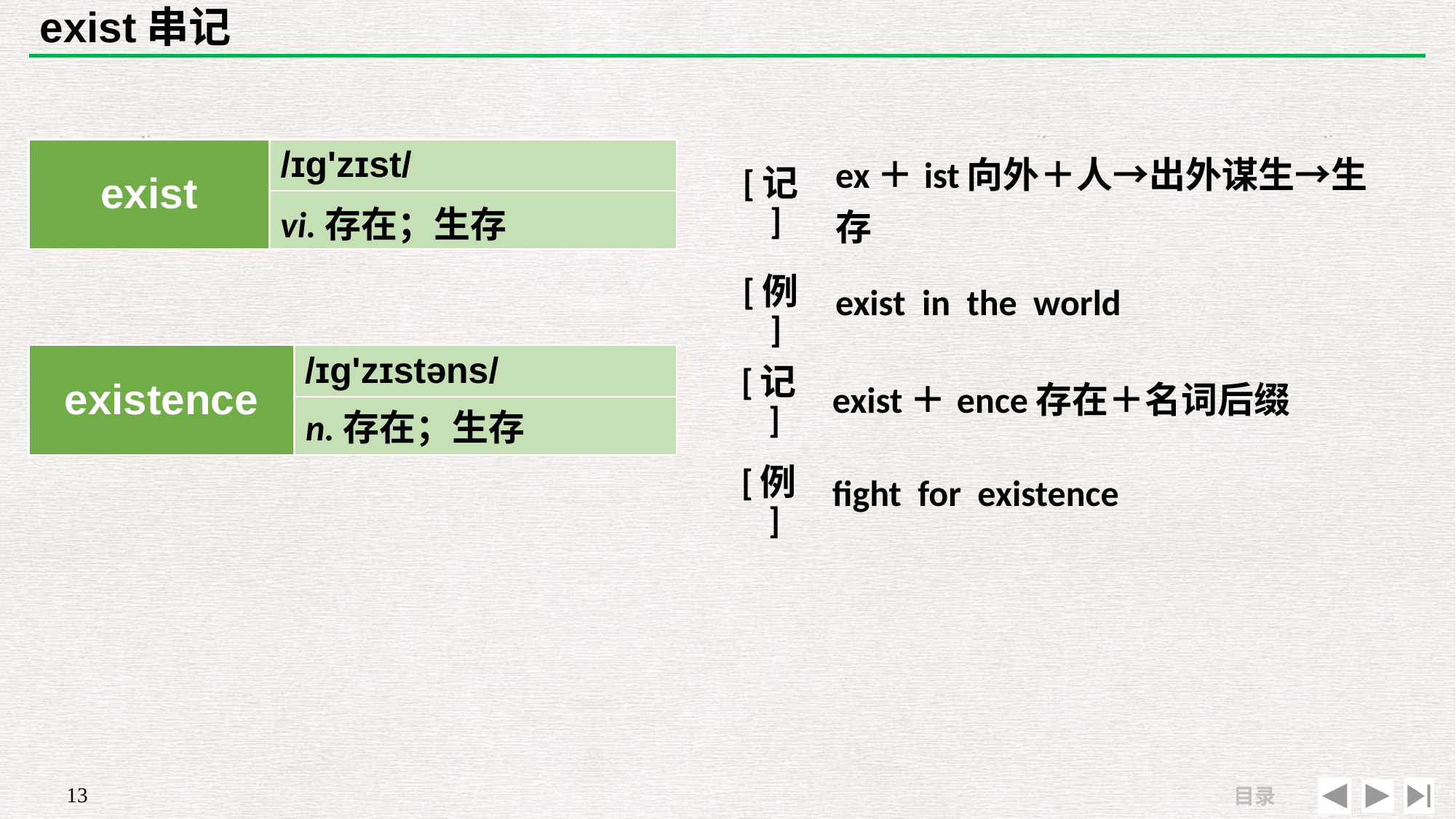

# exist串记

| exist | /ɪɡ'zɪst/ |
| --- | --- |
|  |  |
| [记] | ex＋ist向外＋人→出外谋生→生存 |
| --- | --- |
| [例] | exist in the world |
vi.存在；生存
| existence | /ɪɡ'zɪstəns/ |
| --- | --- |
|  |  |
| [记] | exist＋ence存在＋名词后缀 |
| --- | --- |
| [例] | fight for existence |
n.存在；生存